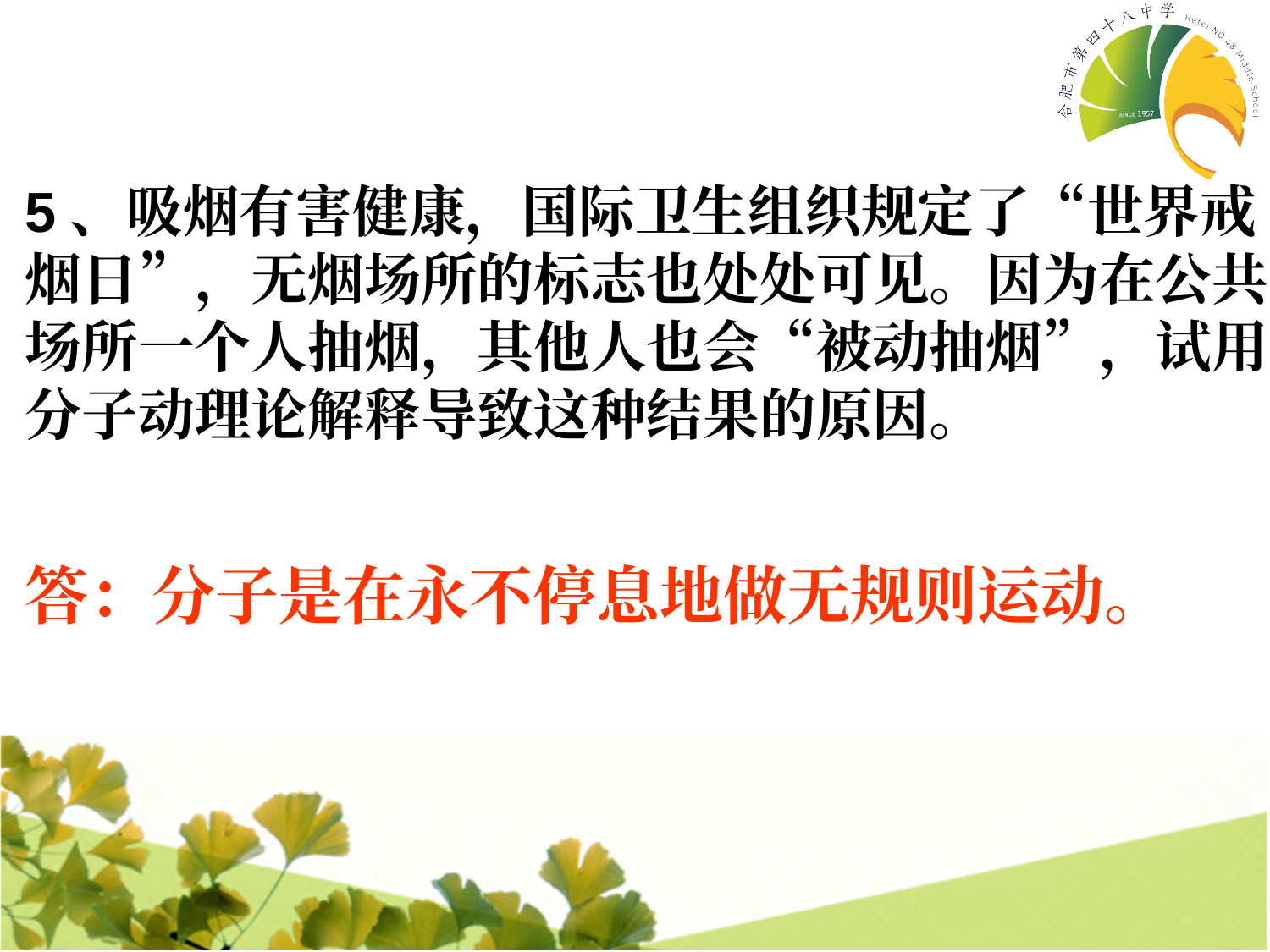

5、吸烟有害健康，国际卫生组织规定了“世界戒烟日”，无烟场所的标志也处处可见。因为在公共场所一个人抽烟，其他人也会“被动抽烟”，试用分子动理论解释导致这种结果的原因。
答：分子是在永不停息地做无规则运动。